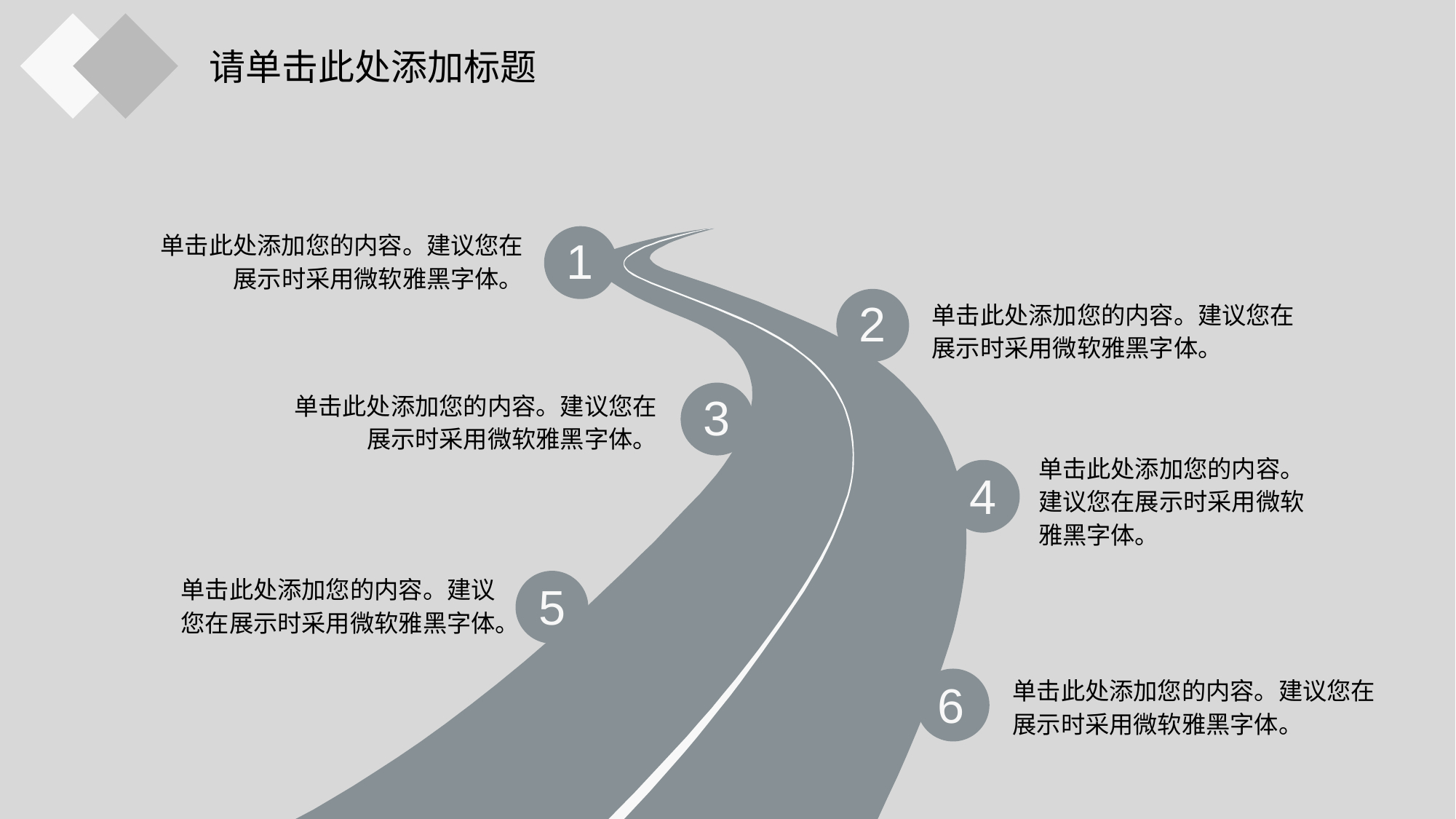

请单击此处添加标题
单击此处添加您的内容。建议您在展示时采用微软雅黑字体。

1

2
单击此处添加您的内容。建议您在展示时采用微软雅黑字体。

单击此处添加您的内容。建议您在展示时采用微软雅黑字体。
3
单击此处添加您的内容。建议您在展示时采用微软雅黑字体。

4
单击此处添加您的内容。建议您在展示时采用微软雅黑字体。

5

单击此处添加您的内容。建议您在展示时采用微软雅黑字体。
6